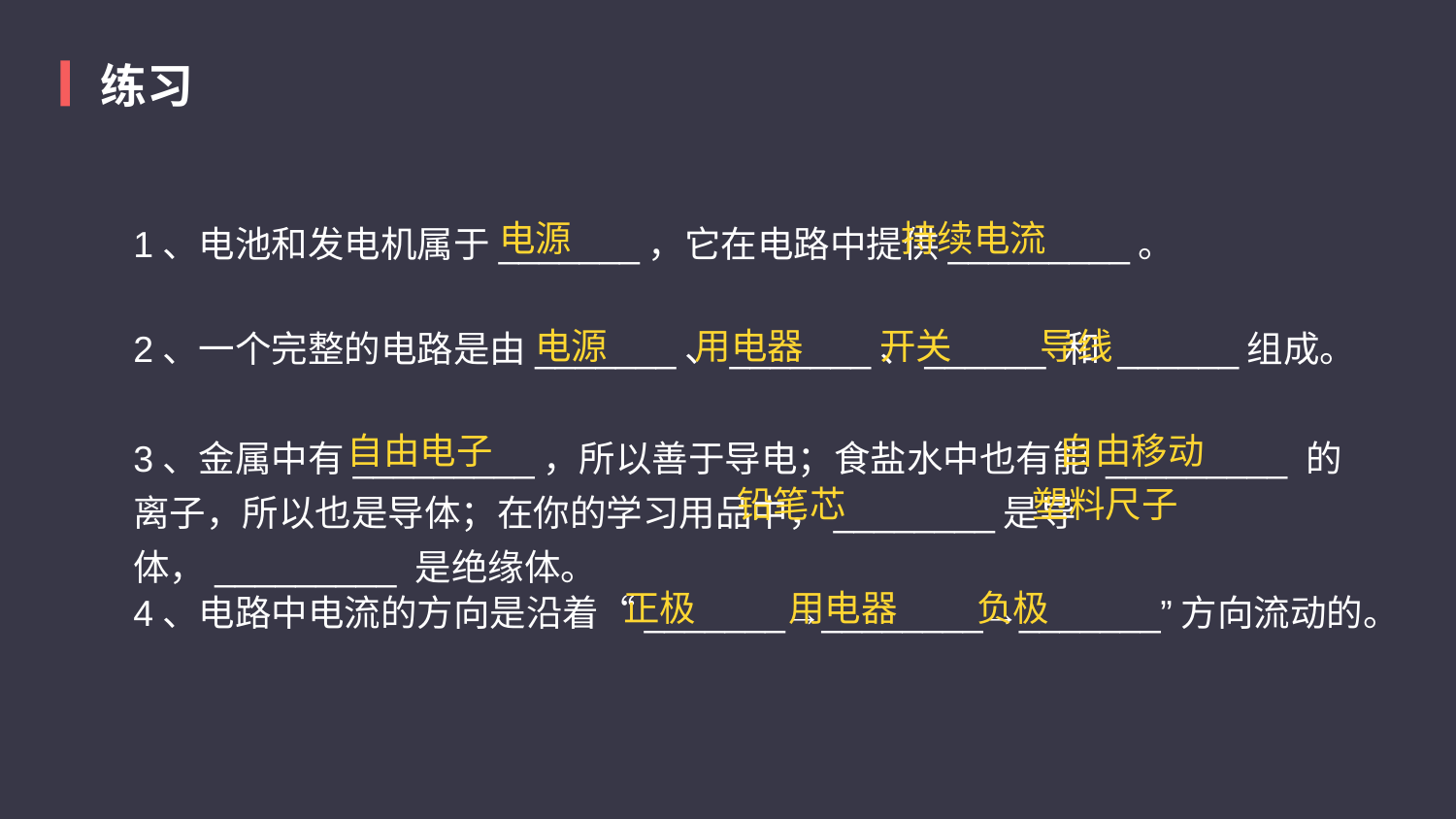

练习

电源
持续电流
1、电池和发电机属于_______，它在电路中提供_________。
电源
用电器
开关
导线
2、一个完整的电路是由_______、_______、______ 和 ______组成。
自由电子
自由移动
3、金属中有_________，所以善于导电；食盐水中也有能 _________ 的离子，所以也是导体；在你的学习用品中，________是导体，_________ 是绝缘体。
铅笔芯
塑料尺子
正极
用电器
负极
4、电路中电流的方向是沿着“_______→________→_______”方向流动的。